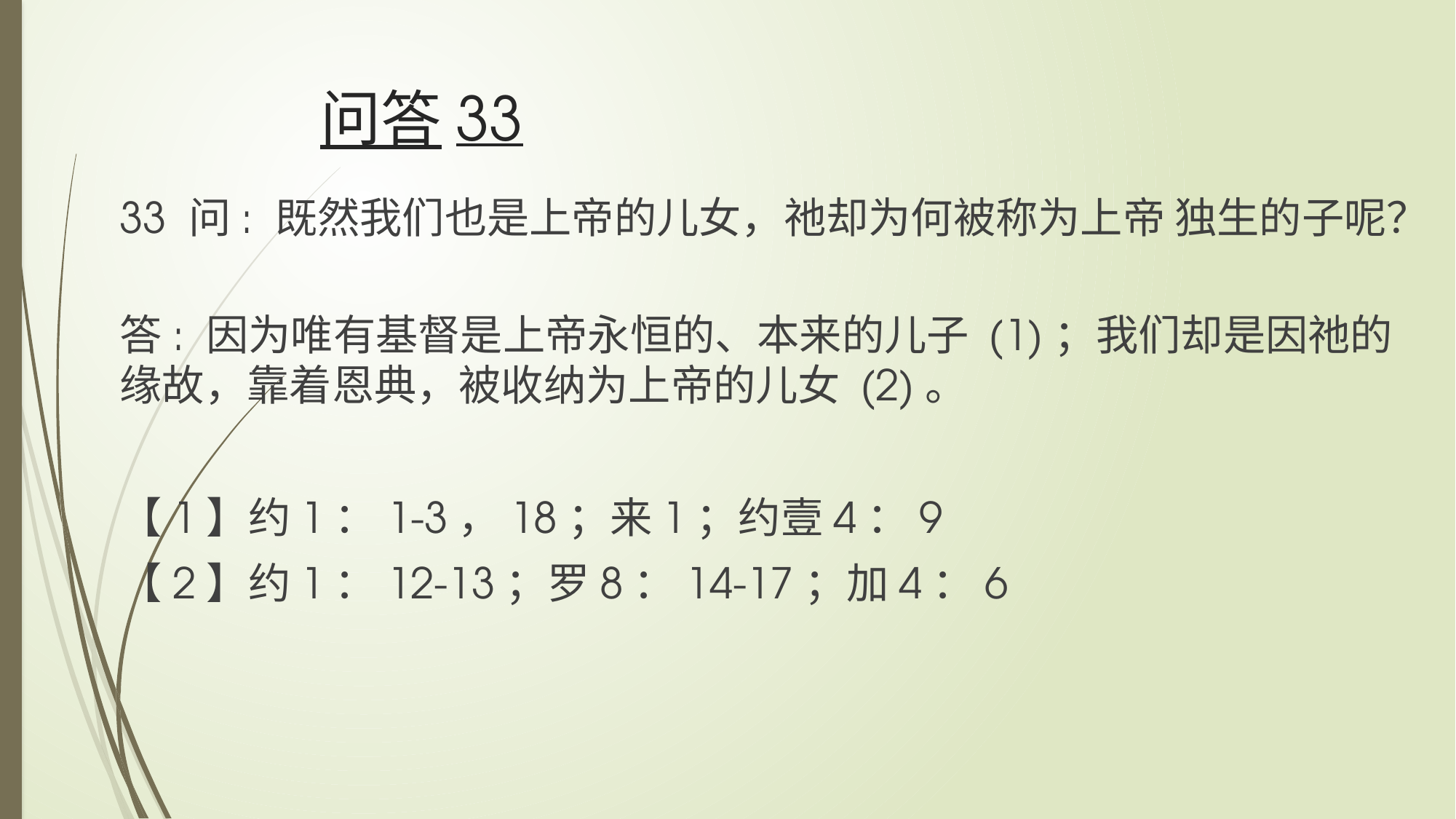

# 问答33
33 问: 既然我们也是上帝的儿女，祂却为何被称为上帝 独生的子呢？
答: 因为唯有基督是上帝永恒的、本来的儿子 (1)；我们却是因祂的缘故，靠着恩典，被收纳为上帝的儿女 (2)。

【1】约1：1-3，18；来1；约壹4：9
【2】约1：12-13；罗8：14-17；加4：6